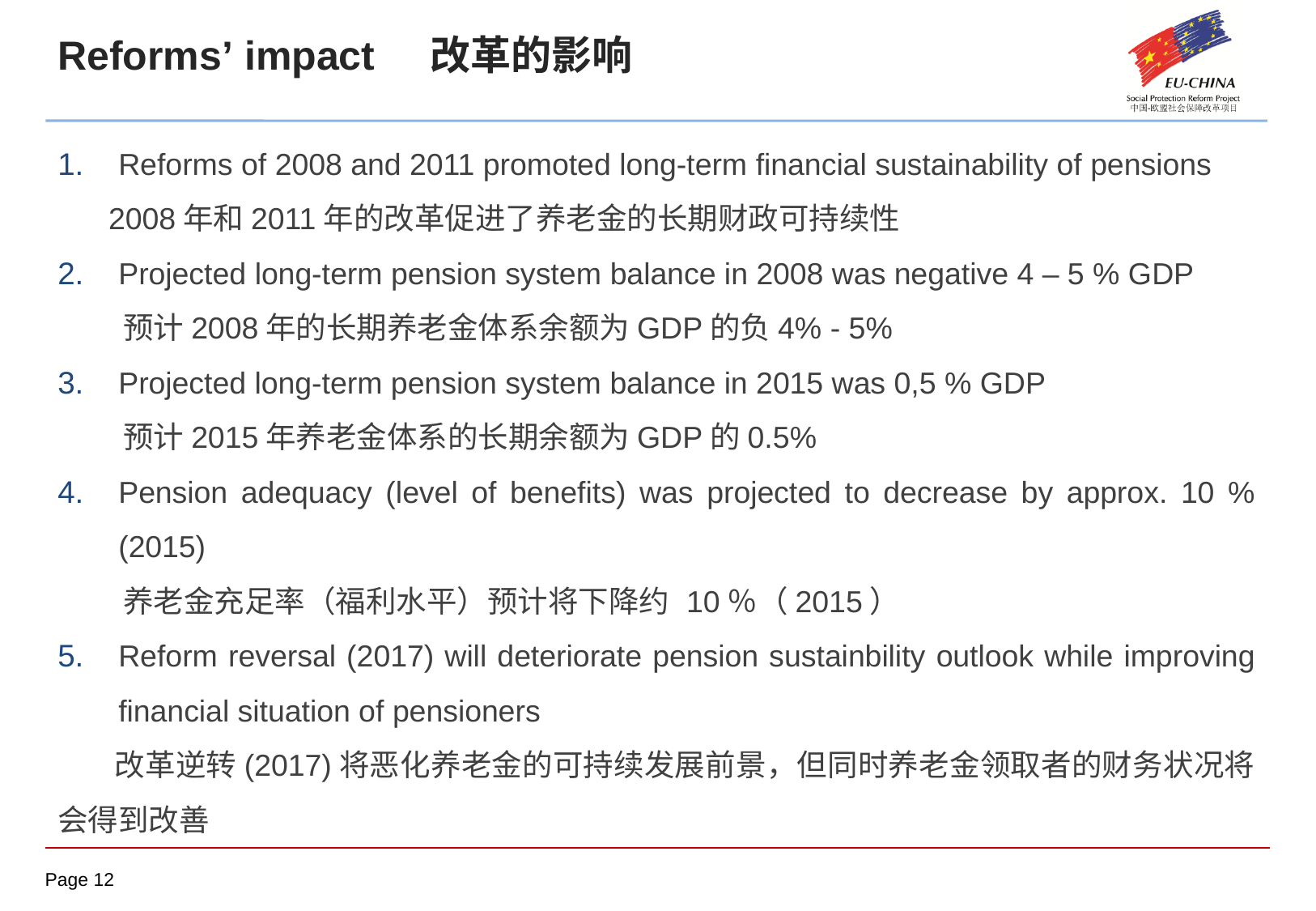

Reforms’ impact    改革的影响
Reforms of 2008 and 2011 promoted long-term financial sustainability of pensions
      2008年和2011年的改革促进了养老金的长期财政可持续性
Projected long-term pension system balance in 2008 was negative 4 – 5 % GDP
      预计2008年的长期养老金体系余额为GDP的负4% - 5%
Projected long-term pension system balance in 2015 was 0,5 % GDP
      预计2015年养老金体系的长期余额为GDP的0.5%
Pension adequacy (level of benefits) was projected to decrease by approx. 10 % (2015)
      养老金充足率（福利水平）预计将下降约 10％（2015）
Reform reversal (2017) will deteriorate pension sustainbility outlook while improving financial situation of pensioners
     改革逆转(2017)将恶化养老金的可持续发展前景，但同时养老金领取者的财务状况将会得到改善